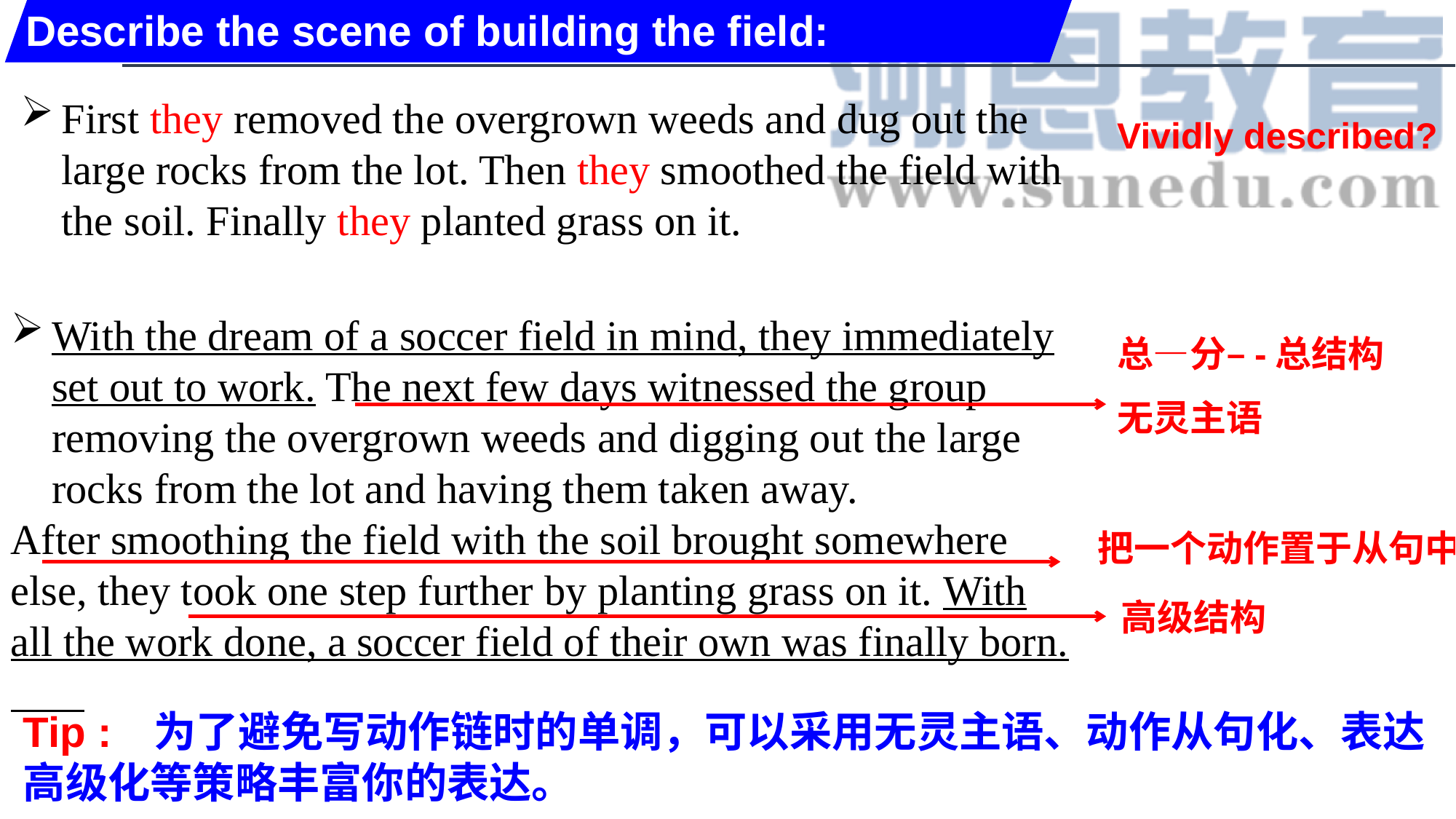

Describe the scene of building the field:
First they removed the overgrown weeds and dug out the large rocks from the lot. Then they smoothed the field with the soil. Finally they planted grass on it.

Vividly described?
With the dream of a soccer field in mind, they immediately set out to work. The next few days witnessed the group  removing the overgrown weeds and digging out the large rocks from the lot and having them taken away.
After smoothing the field with the soil brought somewhere else, they took one step further by planting grass on it. With all the work done, a soccer field of their own was finally born.
总—分–-总结构
无灵主语
把一个动作置于从句中
高级结构
Tip :   为了避免写动作链时的单调，可以采用无灵主语、动作从句化、表达高级化等策略丰富你的表达。